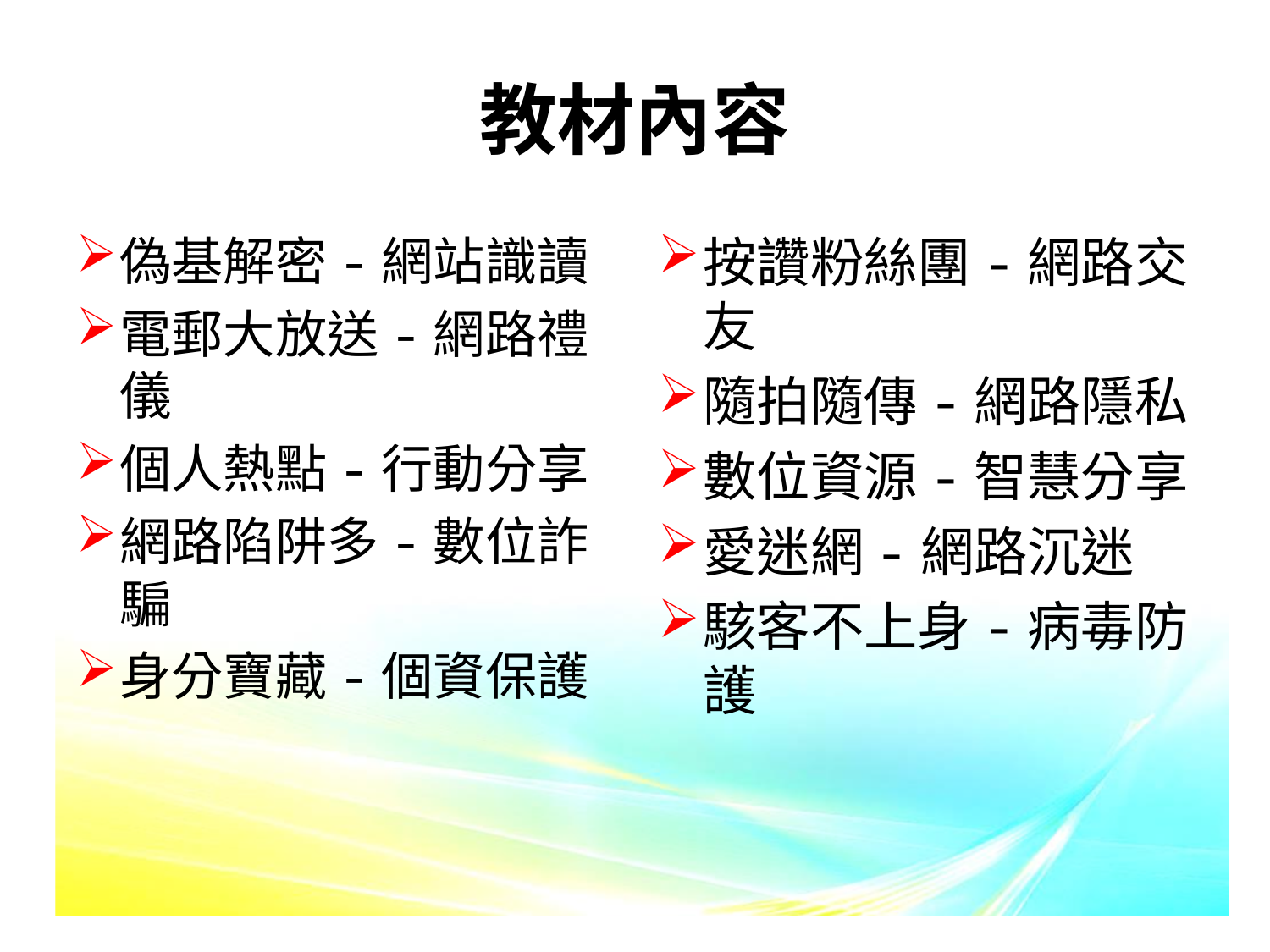

# 教材內容
偽基解密-網站識讀
電郵大放送-網路禮儀
個人熱點-行動分享
網路陷阱多-數位詐騙
身分寶藏-個資保護
按讚粉絲團-網路交友
隨拍隨傳-網路隱私
數位資源-智慧分享
愛迷網-網路沉迷
駭客不上身-病毒防護